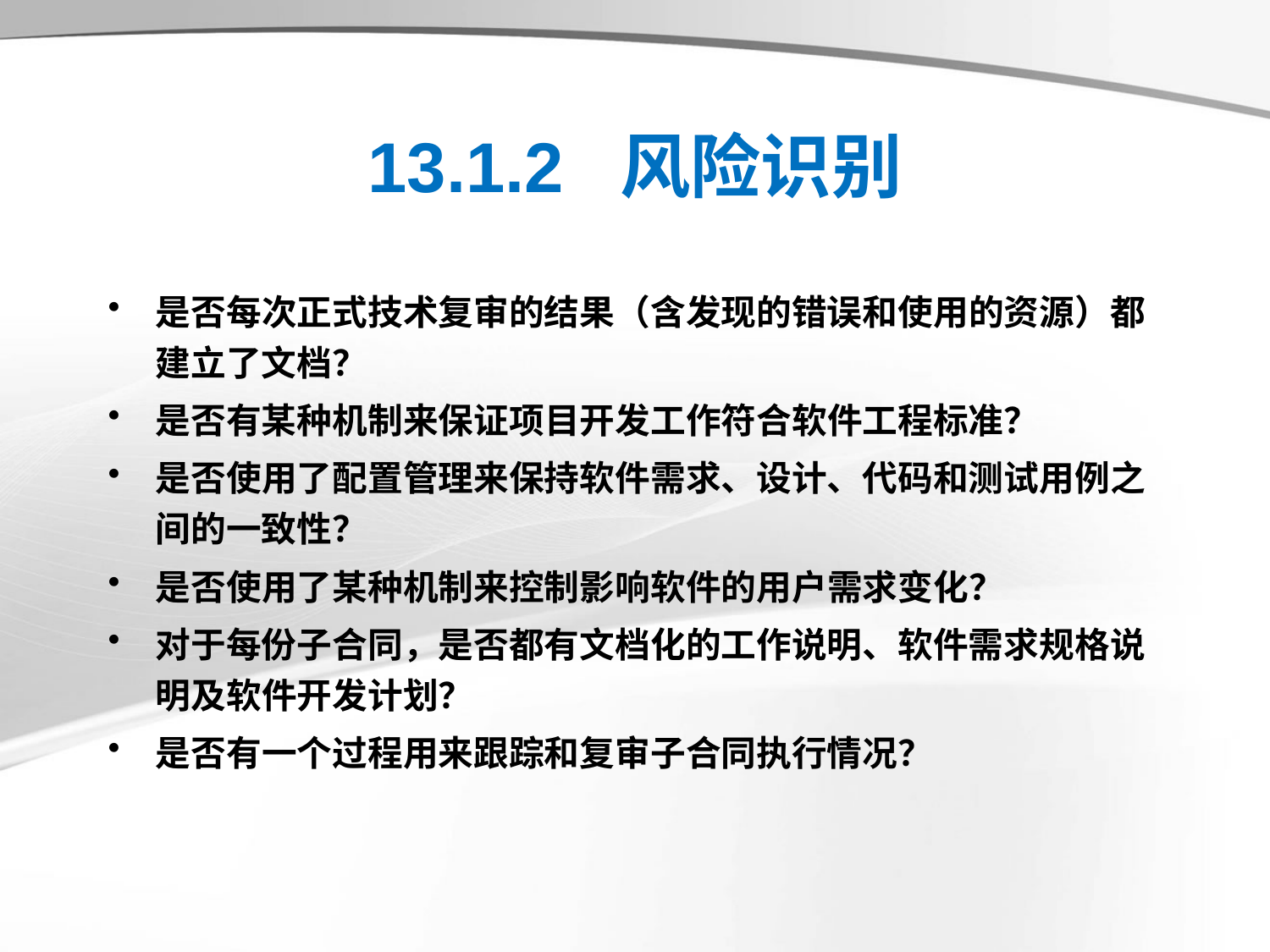

# 13.1.2  风险识别
是否每次正式技术复审的结果（含发现的错误和使用的资源）都建立了文档？
是否有某种机制来保证项目开发工作符合软件工程标准？
是否使用了配置管理来保持软件需求、设计、代码和测试用例之间的一致性？
是否使用了某种机制来控制影响软件的用户需求变化？
对于每份子合同，是否都有文档化的工作说明、软件需求规格说明及软件开发计划？
是否有一个过程用来跟踪和复审子合同执行情况？